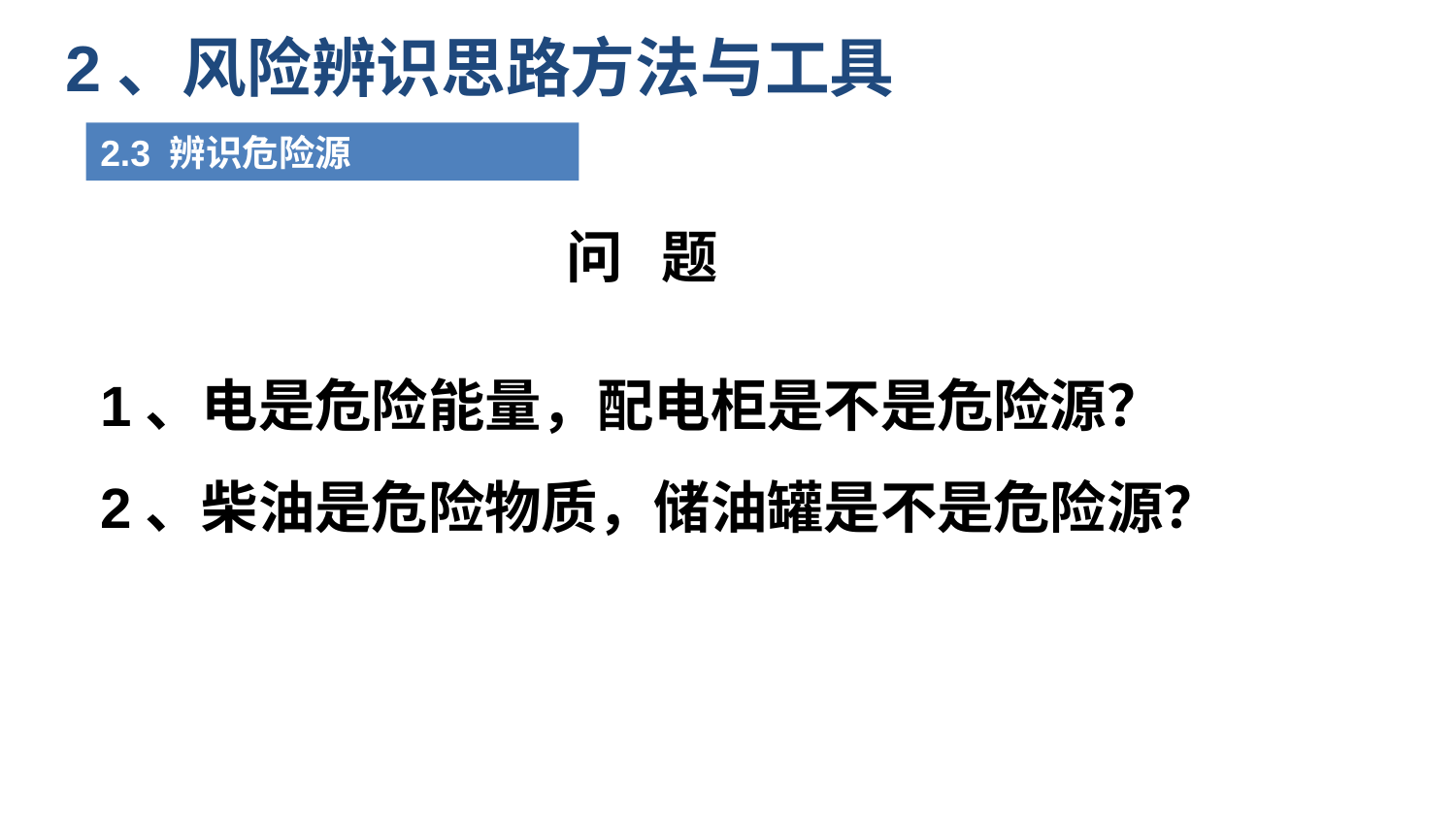

2、风险辨识思路方法与工具
2.3 辨识危险源
问   题
1、电是危险能量，配电柜是不是危险源？
2、柴油是危险物质，储油罐是不是危险源？